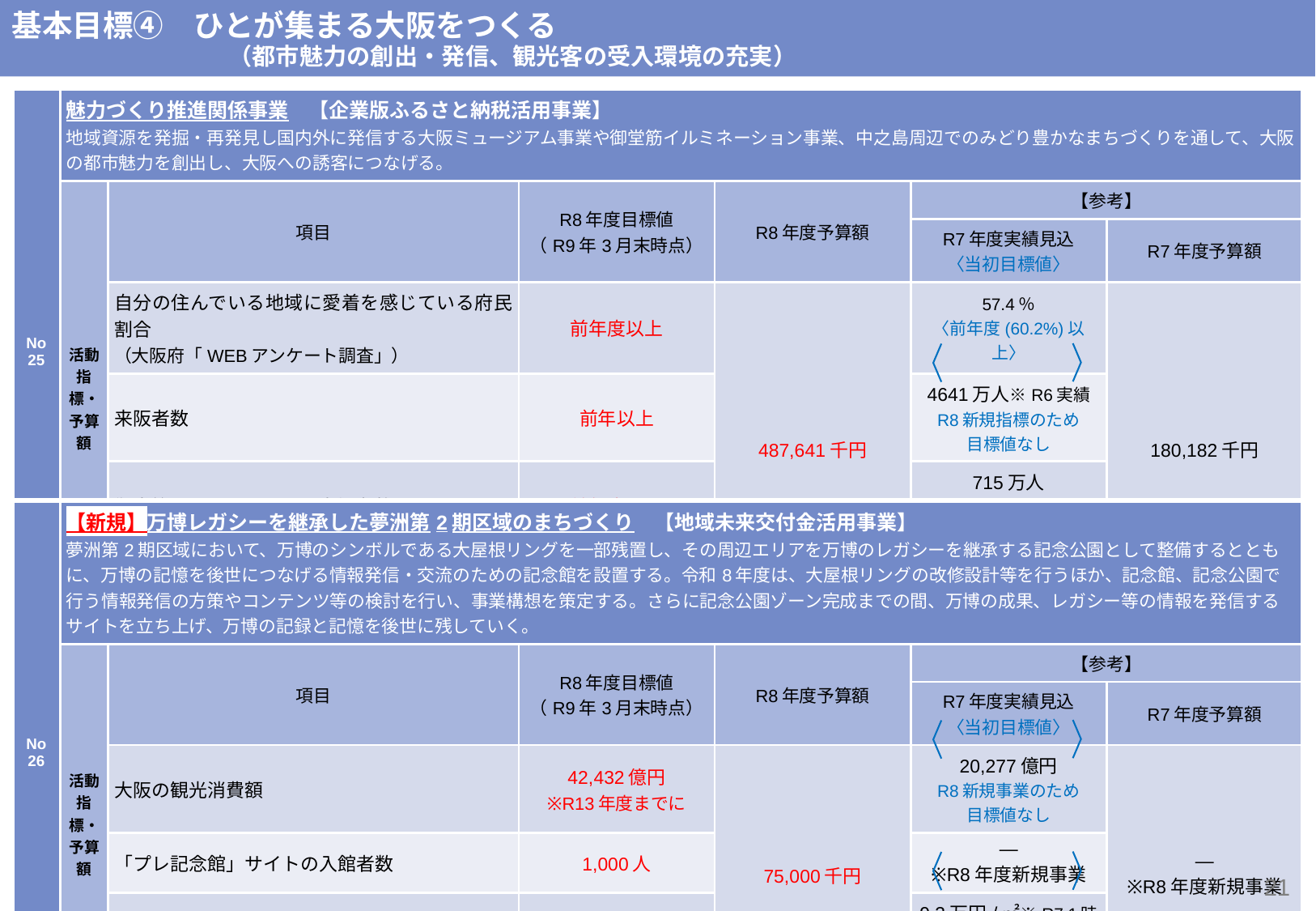

基本目標④　ひとが集まる大阪をつくる
　　　　　　　　     （都市魅力の創出・発信、観光客の受入環境の充実）
| No 25 | 魅力づくり推進関係事業　【企業版ふるさと納税活用事業】 地域資源を発掘・再発見し国内外に発信する大阪ミュージアム事業や御堂筋イルミネーション事業、中之島周辺でのみどり豊かなまちづくりを通して、大阪の都市魅力を創出し、大阪への誘客につなげる。 |  |  |  |  |  |
| --- | --- | --- | --- | --- | --- | --- |
|  | 活動指標・予算額 | 項目 | R8年度目標値 （R9年3月末時点） | R8年度予算額 | 【参考】 |  |
|  |  |  |  |  | R7年度実績見込 〈当初目標値〉 | R7年度予算額 |
|  |  | 自分の住んでいる地域に愛着を感じている府民割合 （大阪府「WEBアンケート調査」） | 前年度以上 | 487,641千円 | 57.4％ 〈前年度(60.2%)以上〉 | 180,182千円 |
|  |  | 来阪者数 | 前年以上 |  | 4641万人※R6実績 R8新規指標のため 目標値なし |  |
|  |  | 御堂筋イルミネーション来場者数 | 前年度以上 |  | 715万人 〈前年度(611万人)以上〉 |  |
|  |  | 中之島にぎわいの森づくりシンボルツリーを巡るナイトクルーズ乗船客数 | 1,000人 |  | 738人 〈1,000人〉 |  |

| No 26 | 【新規】万博レガシーを継承した夢洲第2期区域のまちづくり　【地域未来交付金活用事業】 夢洲第2期区域において、万博のシンボルである大屋根リングを一部残置し、その周辺エリアを万博のレガシーを継承する記念公園として整備するとともに、万博の記憶を後世につなげる情報発信・交流のための記念館を設置する。令和8年度は、大屋根リングの改修設計等を行うほか、記念館、記念公園で行う情報発信の方策やコンテンツ等の検討を行い、事業構想を策定する。さらに記念公園ゾーン完成までの間、万博の成果、レガシー等の情報を発信するサイトを立ち上げ、万博の記録と記憶を後世に残していく。 |  |  |  |  |  |
| --- | --- | --- | --- | --- | --- | --- |
|  | 活動指標・予算額 | 項目 | R8年度目標値 （R9年3月末時点） | R8年度予算額 | 【参考】 |  |
|  |  |  |  |  | R7年度実績見込 〈当初目標値〉 | R7年度予算額 |
|  |  | 大阪の観光消費額 | 42,432億円 ※R13年度までに | 75,000千円 | 20,277億円 R8新規事業のため 目標値なし | ― ※R8年度新規事業 |
|  |  | 「プレ記念館」サイトの入館者数 | 1,000人 |  | ― ※R8年度新規事業 |  |
|  |  | 夢洲の地価上昇 | 10.8万円/㎡ |  | 9.3万円/㎡※R7.1時点 R8新規事業のため 目標値なし |  |

21